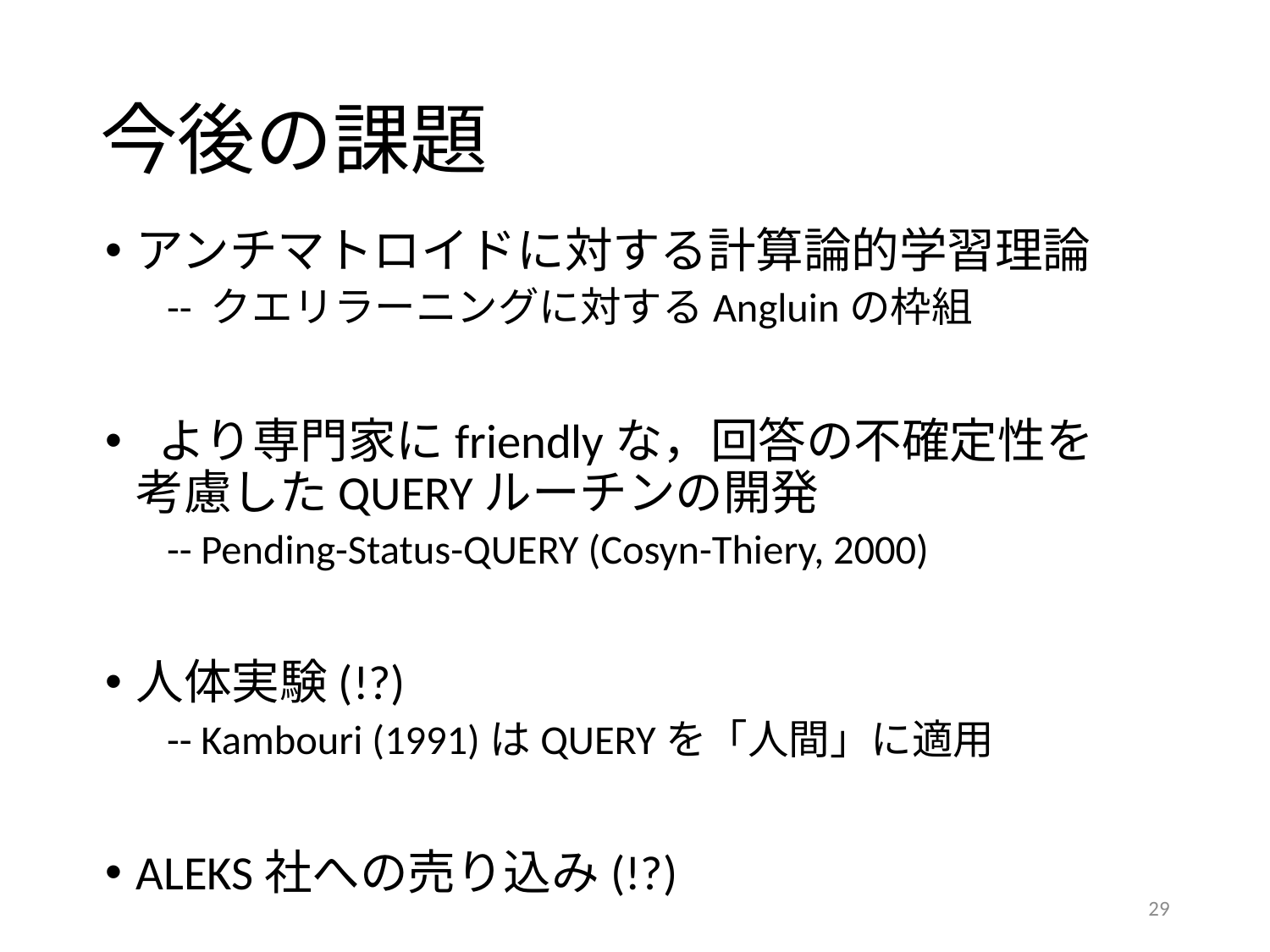

# 今後の課題
アンチマトロイドに対する計算論的学習理論
-- クエリラーニングに対するAngluinの枠組

 より専門家にfriendlyな，回答の不確定性を　考慮したQUERYルーチンの開発
-- Pending-Status-QUERY (Cosyn-Thiery, 2000)

人体実験(!?)
-- Kambouri (1991)はQUERYを「人間」に適用

ALEKS社への売り込み(!?)

29